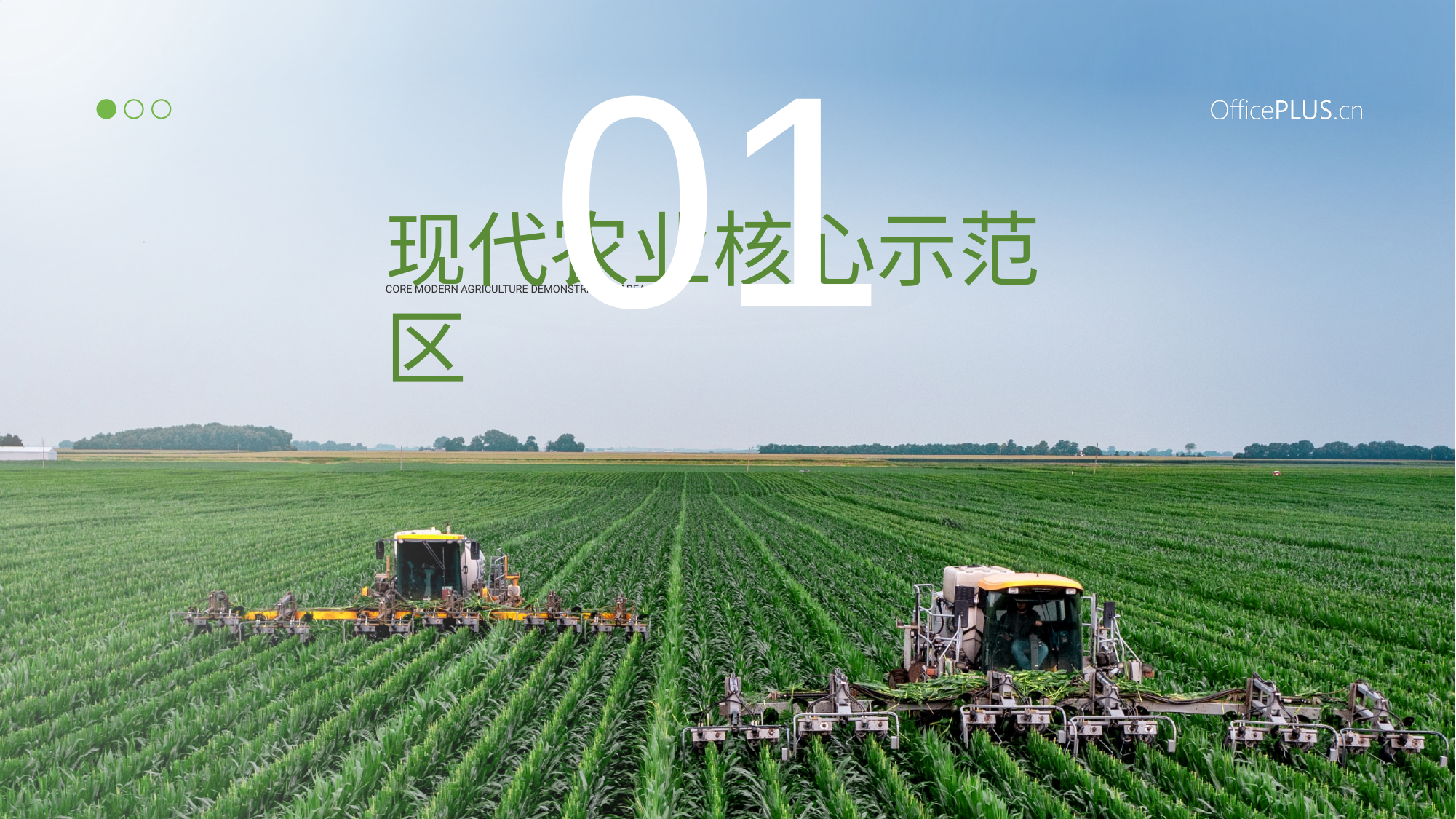

01

现代农业核心示范区
CORE MODERN AGRICULTURE DEMONSTRATION AREA